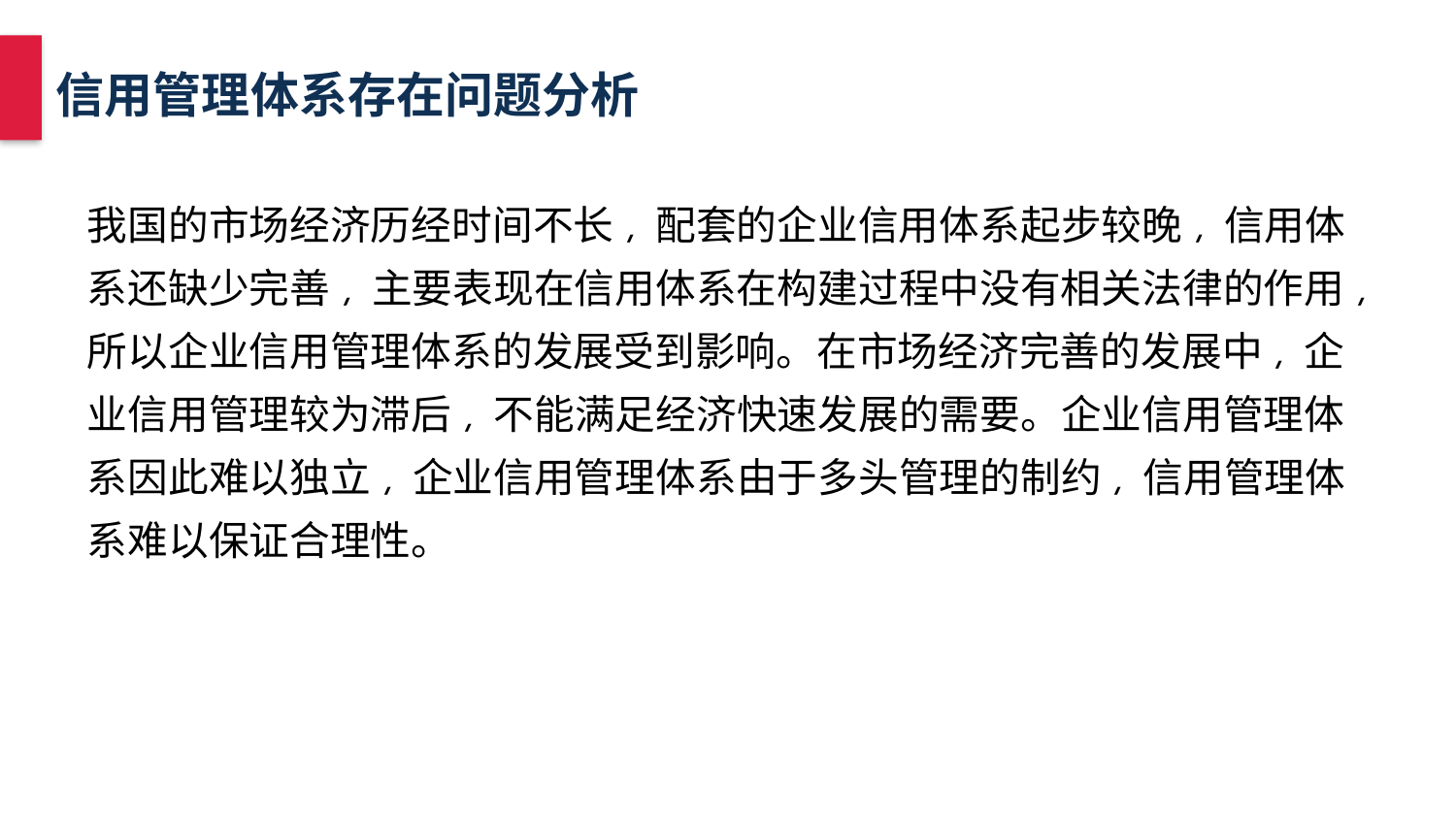

信用管理体系存在问题分析
我国的市场经济历经时间不长, 配套的企业信用体系起步较晚, 信用体系还缺少完善, 主要表现在信用体系在构建过程中没有相关法律的作用, 所以企业信用管理体系的发展受到影响。在市场经济完善的发展中, 企业信用管理较为滞后, 不能满足经济快速发展的需要。企业信用管理体系因此难以独立, 企业信用管理体系由于多头管理的制约, 信用管理体系难以保证合理性。